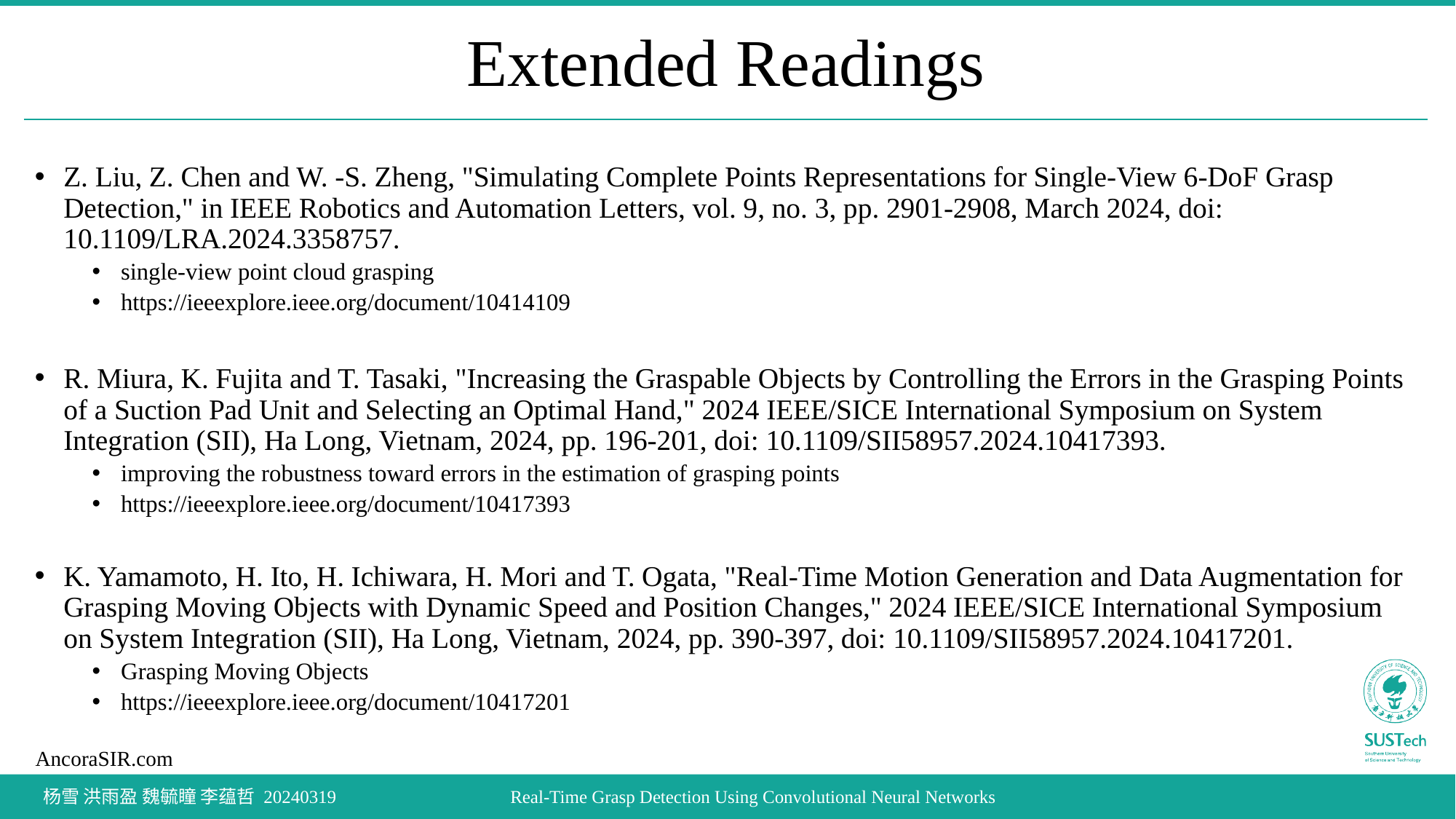

# Extended Readings
Z. Liu, Z. Chen and W. -S. Zheng, "Simulating Complete Points Representations for Single-View 6-DoF Grasp Detection," in IEEE Robotics and Automation Letters, vol. 9, no. 3, pp. 2901-2908, March 2024, doi: 10.1109/LRA.2024.3358757.
single-view point cloud grasping
https://ieeexplore.ieee.org/document/10414109

R. Miura, K. Fujita and T. Tasaki, "Increasing the Graspable Objects by Controlling the Errors in the Grasping Points of a Suction Pad Unit and Selecting an Optimal Hand," 2024 IEEE/SICE International Symposium on System Integration (SII), Ha Long, Vietnam, 2024, pp. 196-201, doi: 10.1109/SII58957.2024.10417393.
improving the robustness toward errors in the estimation of grasping points
https://ieeexplore.ieee.org/document/10417393

K. Yamamoto, H. Ito, H. Ichiwara, H. Mori and T. Ogata, "Real-Time Motion Generation and Data Augmentation for Grasping Moving Objects with Dynamic Speed and Position Changes," 2024 IEEE/SICE International Symposium on System Integration (SII), Ha Long, Vietnam, 2024, pp. 390-397, doi: 10.1109/SII58957.2024.10417201.
Grasping Moving Objects
https://ieeexplore.ieee.org/document/10417201

 杨雪 洪雨盈 魏毓瞳 李蕴哲 20240319
26
Real-Time Grasp Detection Using Convolutional Neural Networks